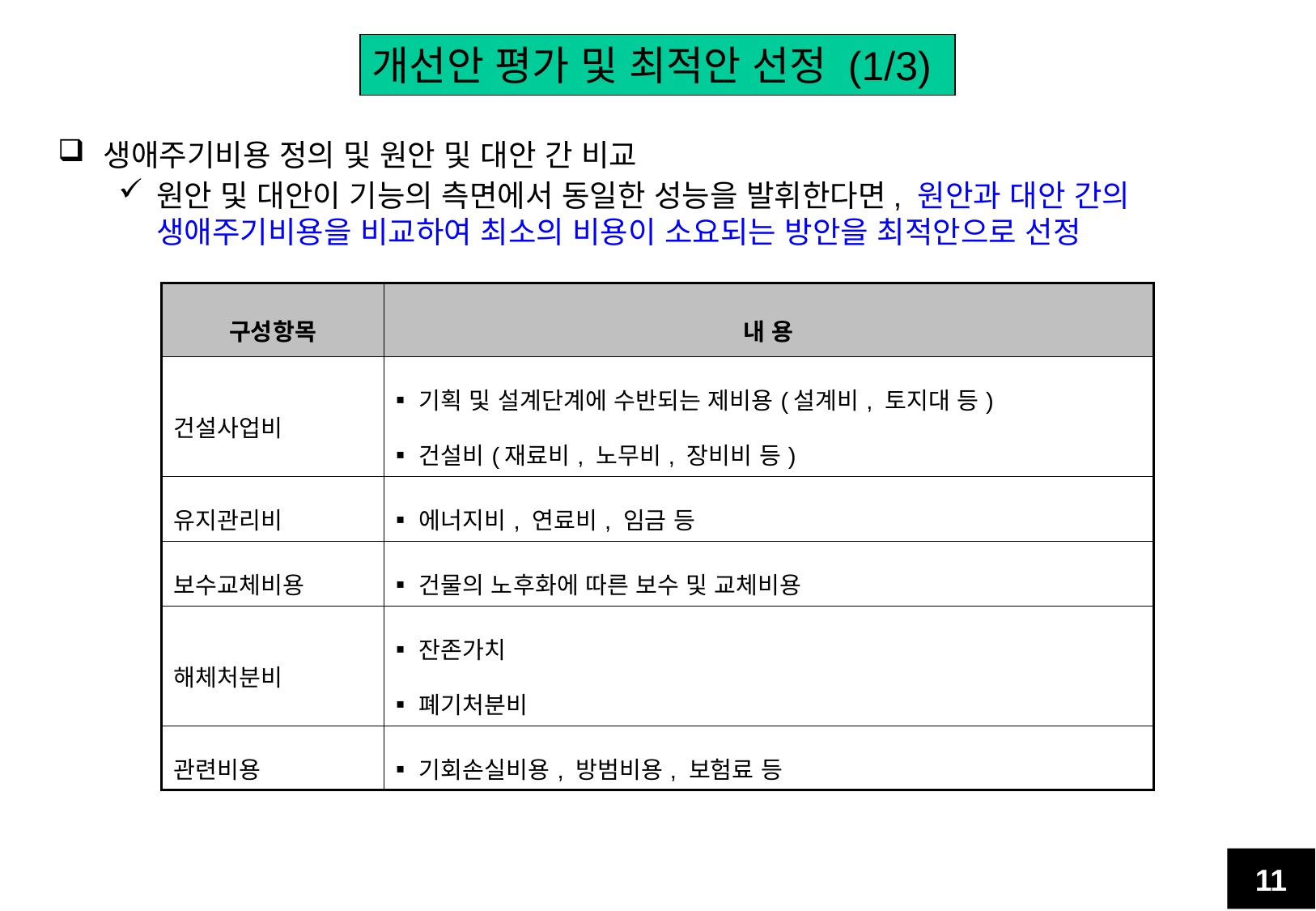

개선안 평가 및 최적안 선정 (1/3)
생애주기비용 정의 및 원안 및 대안 간 비교
원안 및 대안이 기능의 측면에서 동일한 성능을 발휘한다면, 원안과 대안 간의 생애주기비용을 비교하여 최소의 비용이 소요되는 방안을 최적안으로 선정
| 구성항목 | 내 용 |
| --- | --- |
| 건설사업비 | ▪기획 및 설계단계에 수반되는 제비용(설계비, 토지대 등) ▪건설비(재료비, 노무비, 장비비 등) |
| 유지관리비 | ▪에너지비, 연료비, 임금 등 |
| 보수교체비용 | ▪건물의 노후화에 따른 보수 및 교체비용 |
| 해체처분비 | ▪잔존가치 ▪폐기처분비 |
| 관련비용 | ▪기회손실비용, 방범비용, 보험료 등 |
11